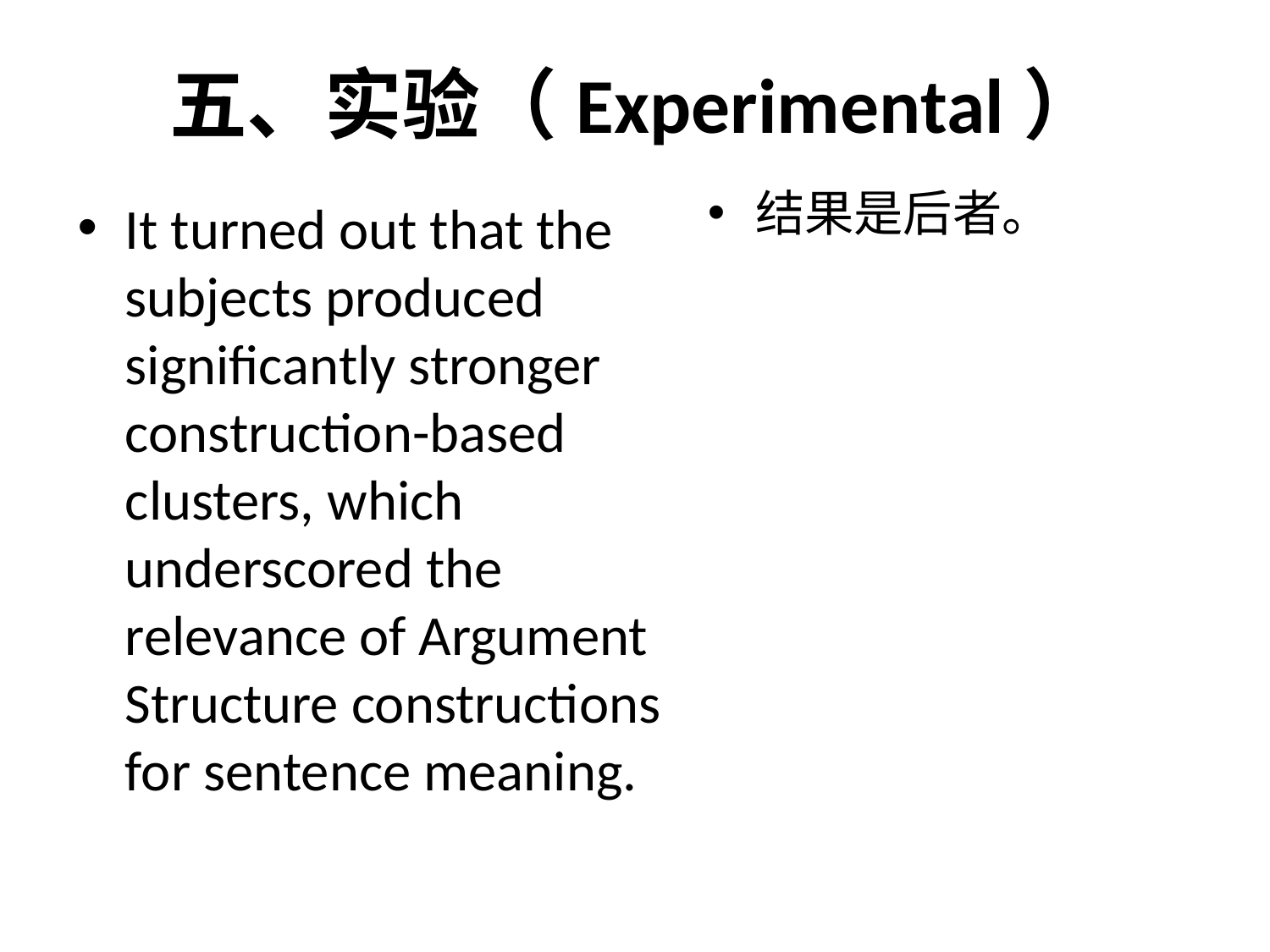

# 五、实验（Experimental）
结果是后者。
It turned out that the subjects produced significantly stronger construction-based clusters, which underscored the relevance of Argument Structure constructions for sentence meaning.